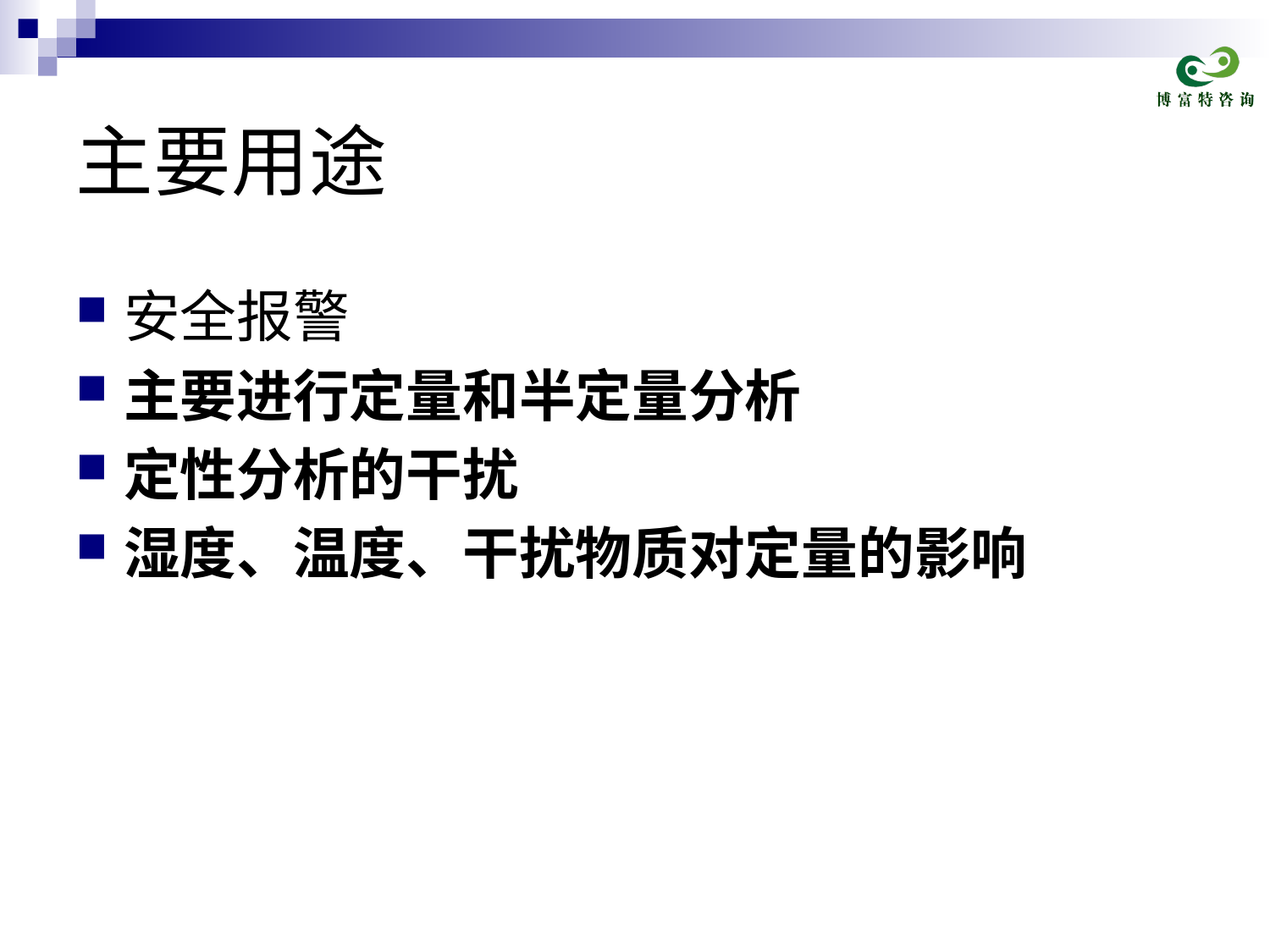

# 主要用途
安全报警
主要进行定量和半定量分析
定性分析的干扰
湿度、温度、干扰物质对定量的影响